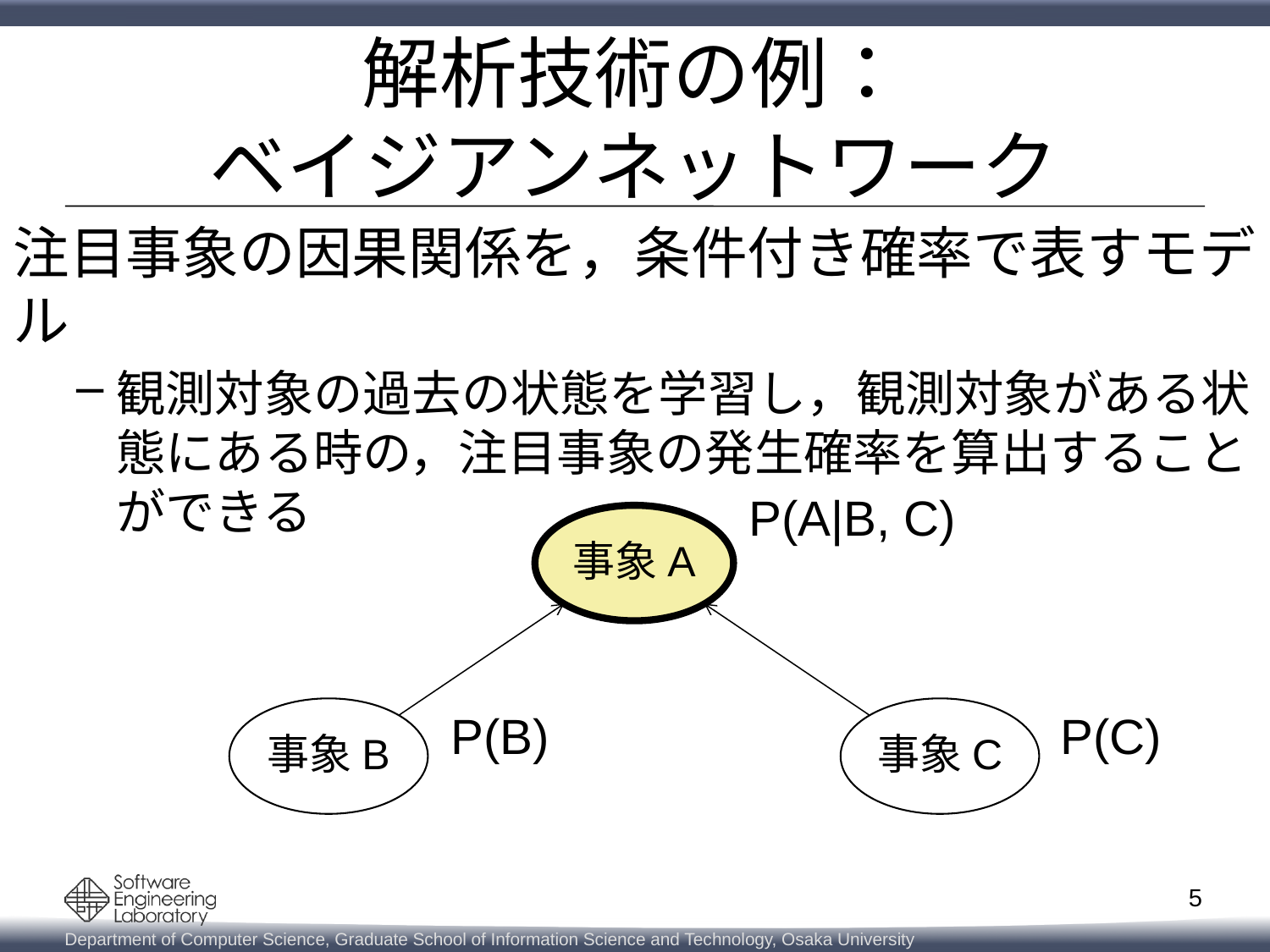

# 解析技術の例： ベイジアンネットワーク
注目事象の因果関係を，条件付き確率で表すモデル
観測対象の過去の状態を学習し，観測対象がある状態にある時の，注目事象の発生確率を算出することができる
P(A|B, C)
事象A
事象B
事象C
P(B)
P(C)
5